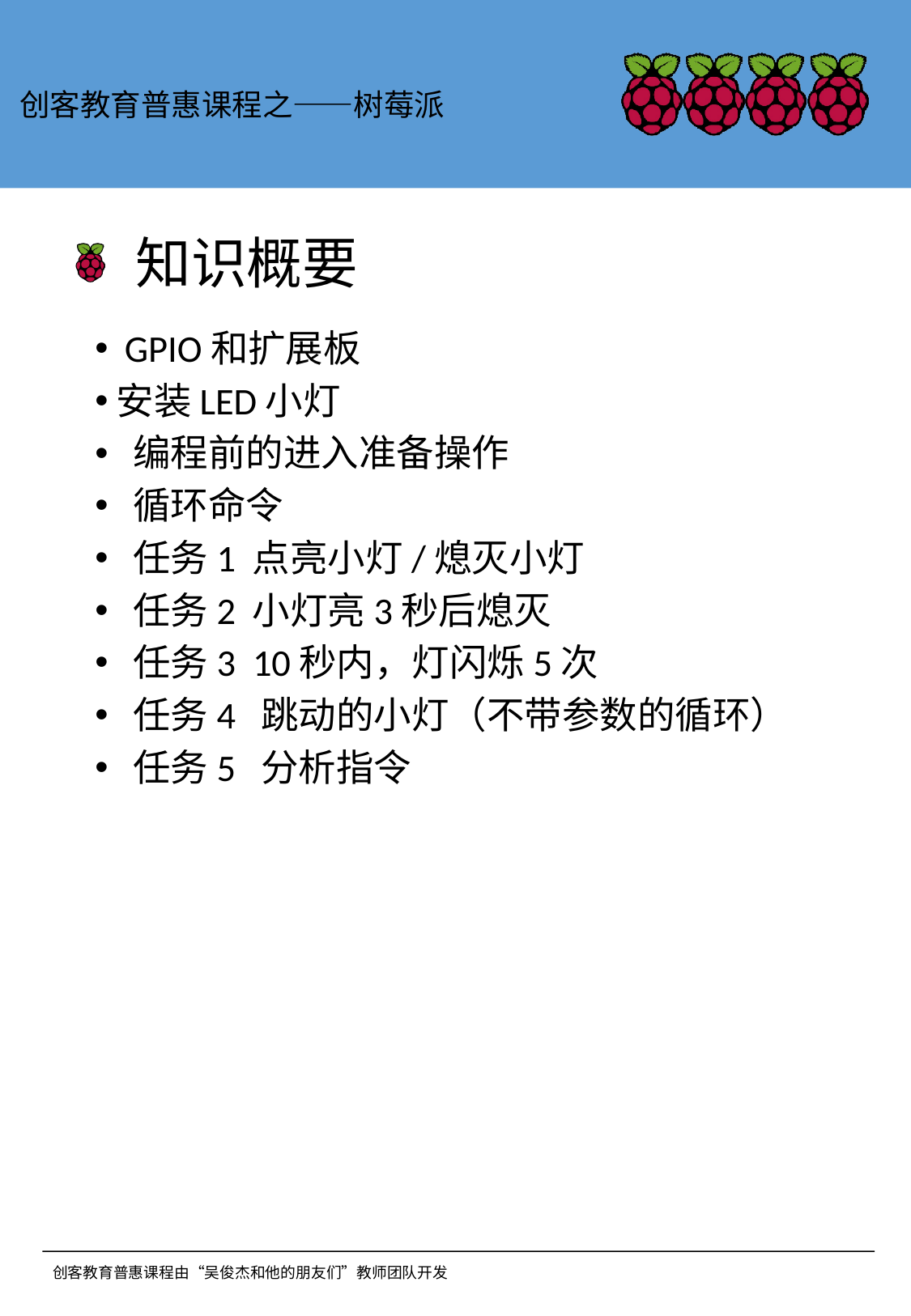

创客教育普惠课程之——树莓派
# 知识概要
 GPIO和扩展板
安装LED小灯
 编程前的进入准备操作
 循环命令
 任务1 点亮小灯/熄灭小灯
 任务2 小灯亮3秒后熄灭
 任务3  10秒内，灯闪烁5次
 任务4  跳动的小灯（不带参数的循环）
 任务5  分析指令

创客教育普惠课程由“吴俊杰和他的朋友们”教师团队开发